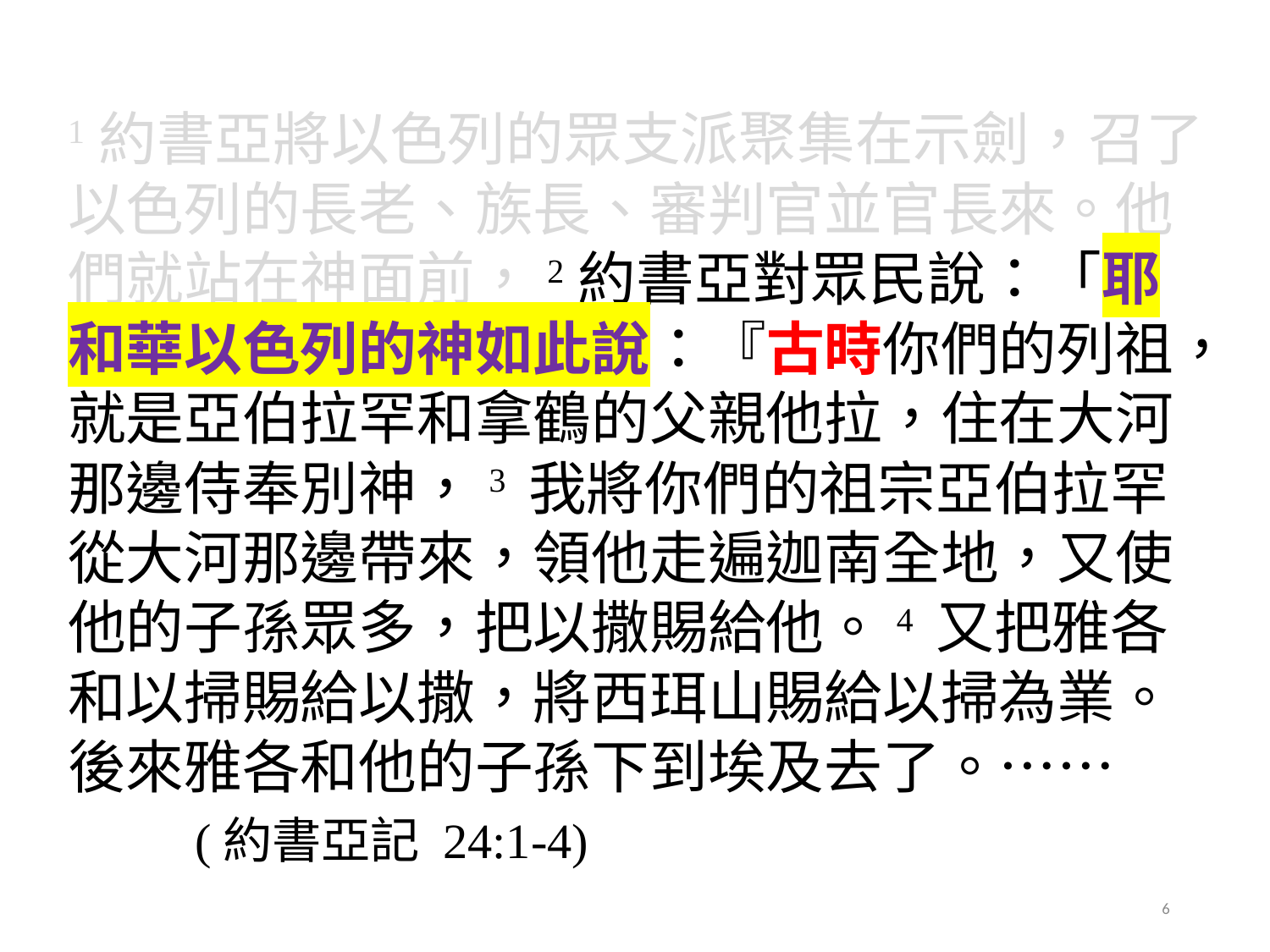

1約書亞將以色列的眾支派聚集在示劍，召了以色列的長老、族長、審判官並官長來。他們就站在神面前，2約書亞對眾民說：「耶和華以色列的神如此說：『古時你們的列祖，就是亞伯拉罕和拿鶴的父親他拉，住在大河那邊侍奉別神，3 我將你們的祖宗亞伯拉罕從大河那邊帶來，領他走遍迦南全地，又使他的子孫眾多，把以撒賜給他。4 又把雅各和以掃賜給以撒，將西珥山賜給以掃為業。後來雅各和他的子孫下到埃及去了。……
	(約書亞記 24:1-4)
6